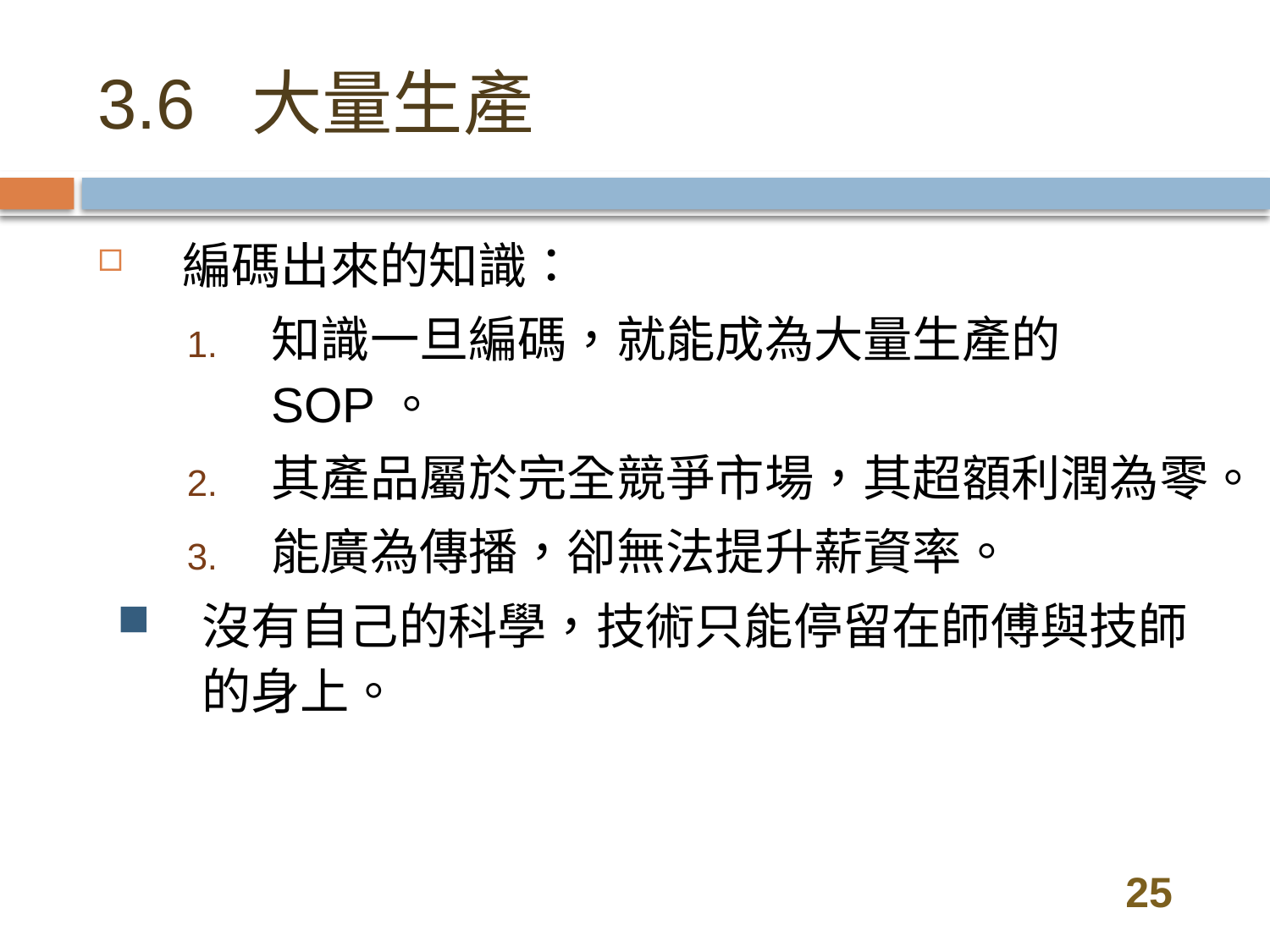

# 3.6  大量生產
編碼出來的知識：
知識一旦編碼，就能成為大量生產的SOP。
其產品屬於完全競爭市場，其超額利潤為零。
能廣為傳播，卻無法提升薪資率。
沒有自己的科學，技術只能停留在師傅與技師的身上。

25